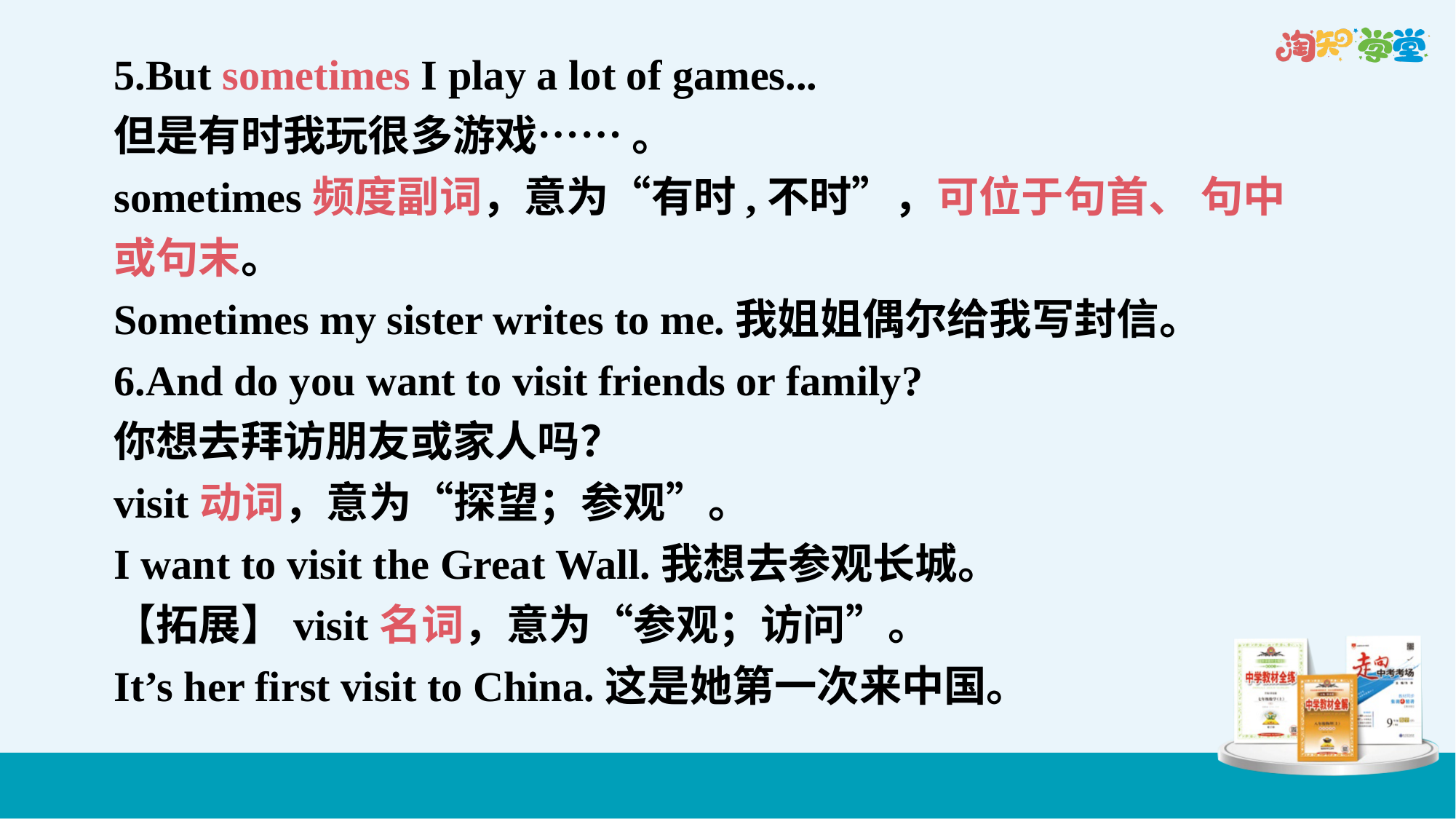

5.But sometimes I play a lot of games...
但是有时我玩很多游戏…… 。
sometimes频度副词，意为“有时,不时”，可位于句首、 句中或句末。
Sometimes my sister writes to me.我姐姐偶尔给我写封信。
6.And do you want to visit friends or family?
你想去拜访朋友或家人吗？
visit动词，意为“探望；参观”。
I want to visit the Great Wall.我想去参观长城。
【拓展】visit名词，意为“参观；访问”。
It’s her first visit to China.这是她第一次来中国。